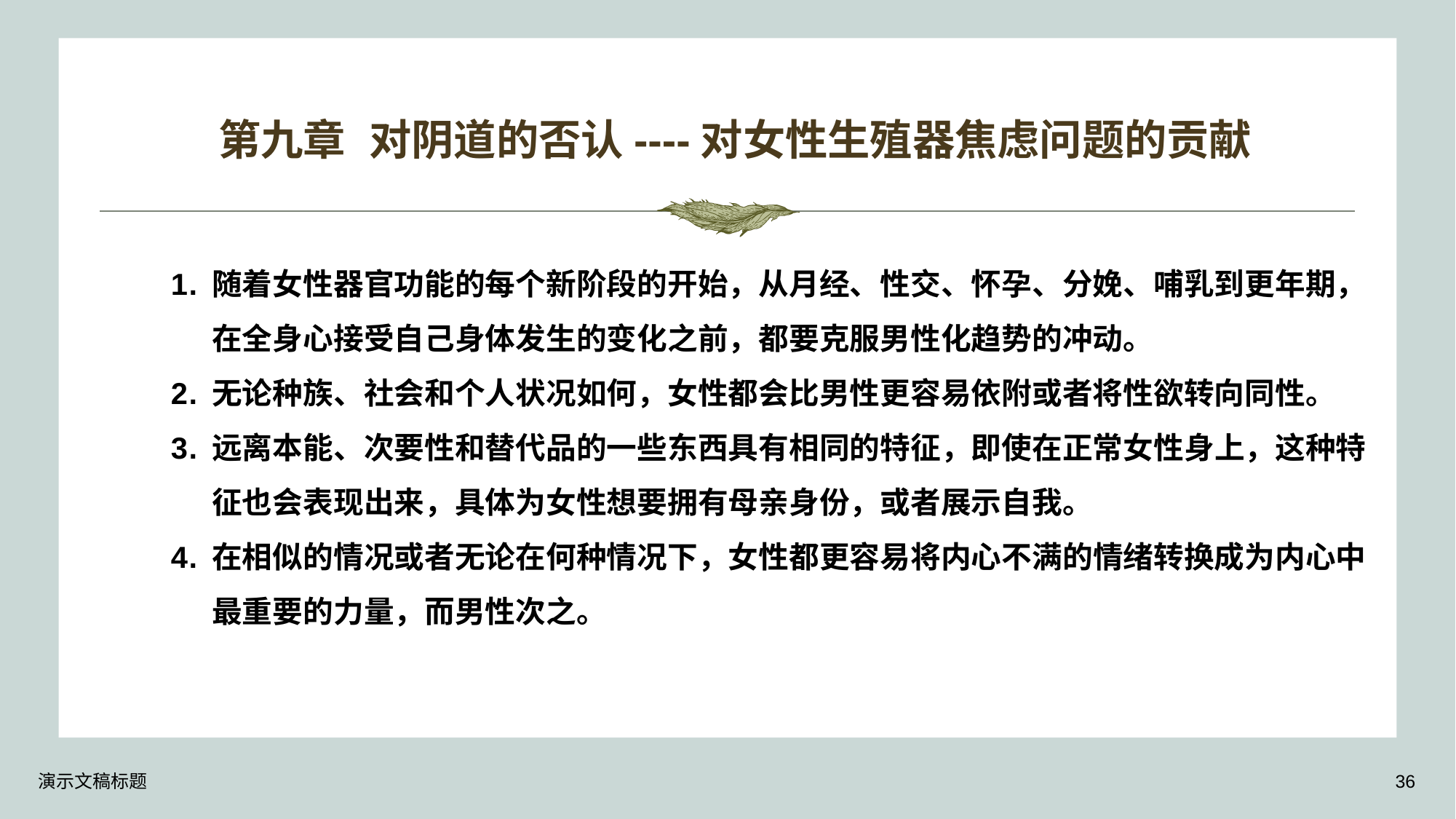

# 第九章  对阴道的否认----对女性生殖器焦虑问题的贡献
随着女性器官功能的每个新阶段的开始，从月经、性交、怀孕、分娩、哺乳到更年期，在全身心接受自己身体发生的变化之前，都要克服男性化趋势的冲动。
无论种族、社会和个人状况如何，女性都会比男性更容易依附或者将性欲转向同性。
远离本能、次要性和替代品的一些东西具有相同的特征，即使在正常女性身上，这种特征也会表现出来，具体为女性想要拥有母亲身份，或者展示自我。
在相似的情况或者无论在何种情况下，女性都更容易将内心不满的情绪转换成为内心中最重要的力量，而男性次之。

演示文稿标题
36